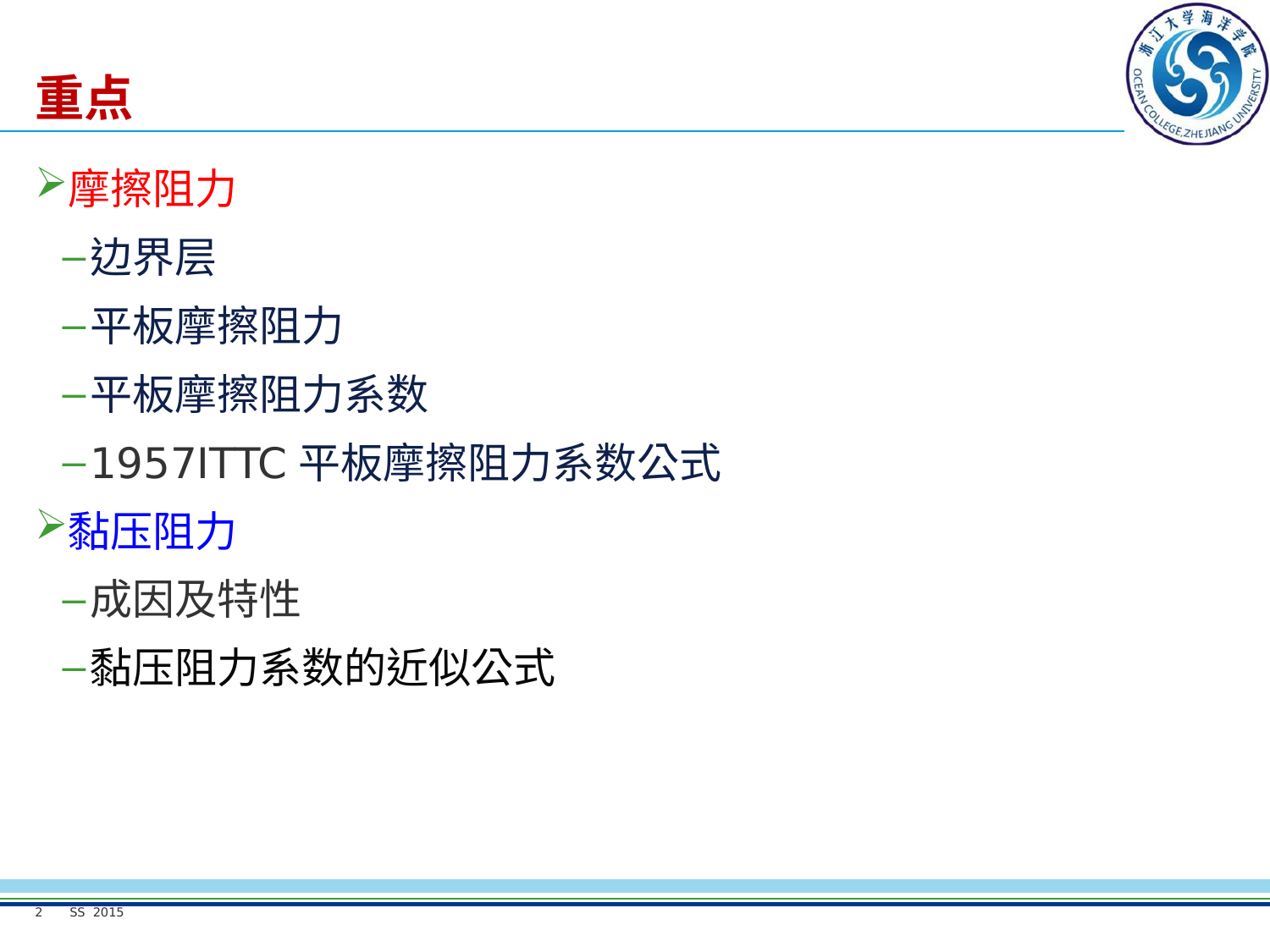

# 重点
摩擦阻力
边界层
平板摩擦阻力
平板摩擦阻力系数
1957ITTC平板摩擦阻力系数公式
黏压阻力
成因及特性
黏压阻力系数的近似公式
2